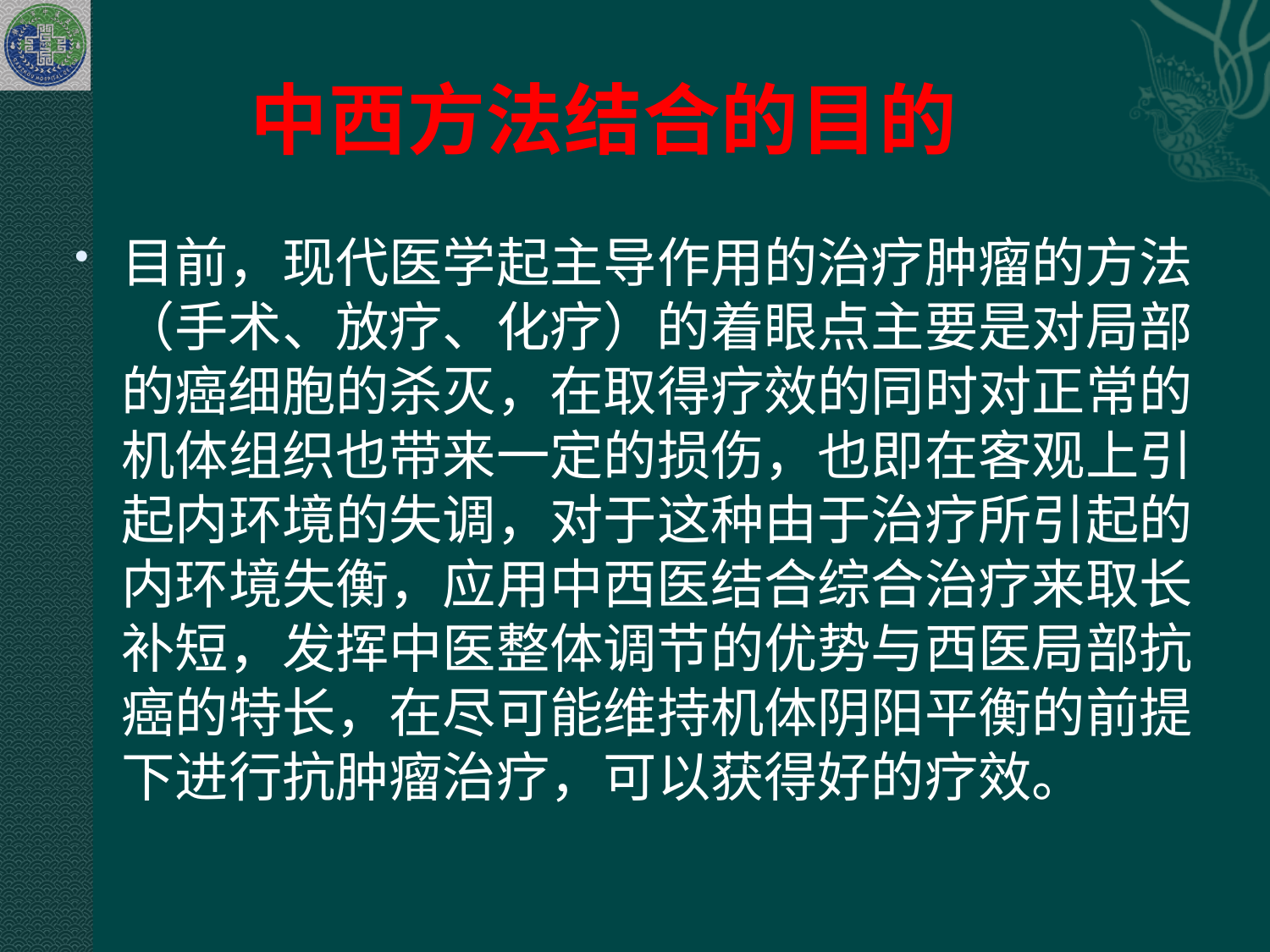

# 中西方法结合的目的
目前，现代医学起主导作用的治疗肿瘤的方法（手术、放疗、化疗）的着眼点主要是对局部的癌细胞的杀灭，在取得疗效的同时对正常的机体组织也带来一定的损伤，也即在客观上引起内环境的失调，对于这种由于治疗所引起的内环境失衡，应用中西医结合综合治疗来取长补短，发挥中医整体调节的优势与西医局部抗癌的特长，在尽可能维持机体阴阳平衡的前提下进行抗肿瘤治疗，可以获得好的疗效。